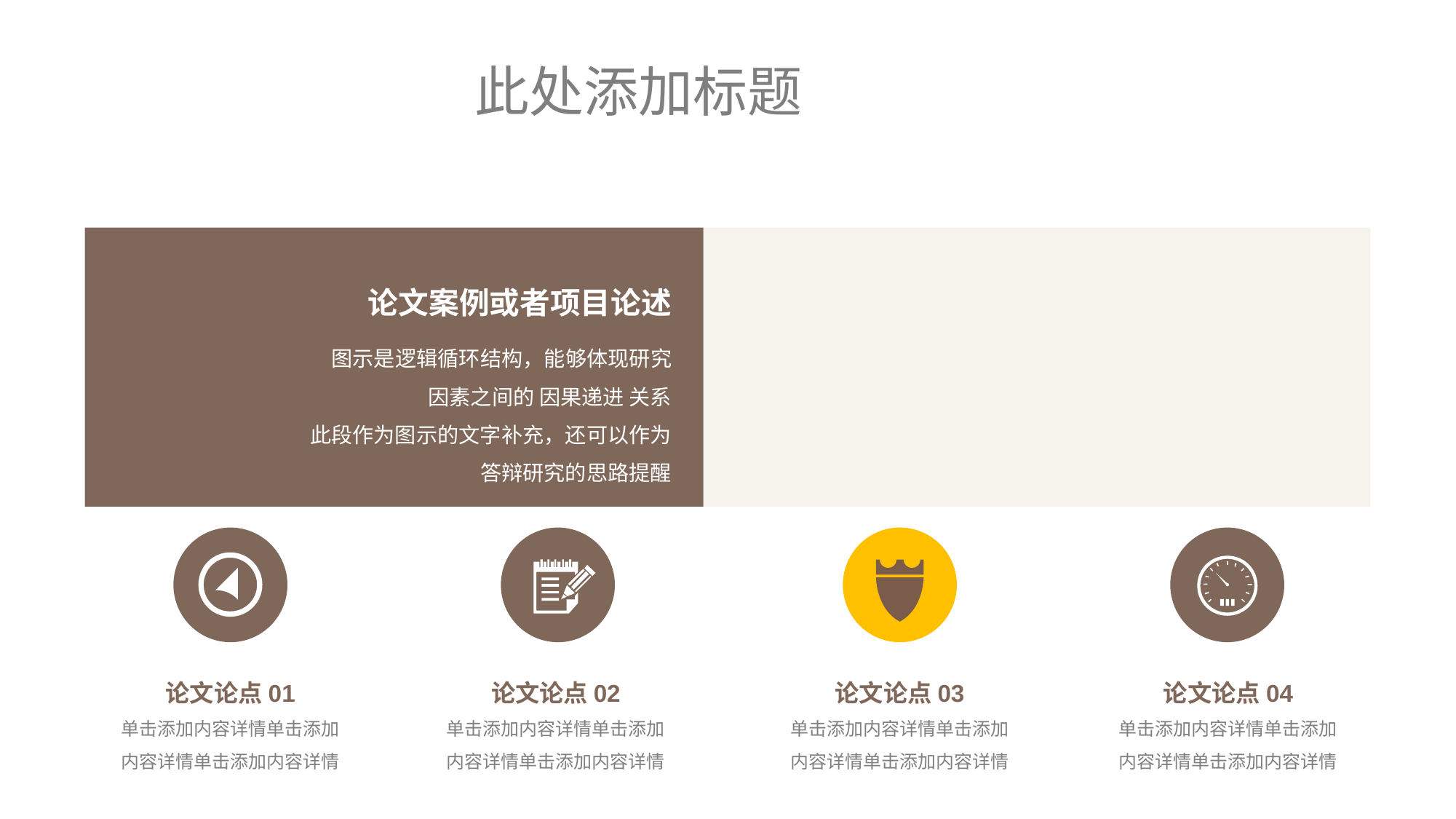

此处添加标题

论文案例或者项目论述
图示是逻辑循环结构，能够体现研究
因素之间的 因果递进 关系
此段作为图示的文字补充，还可以作为
答辩研究的思路提醒

论文论点01
单击添加内容详情单击添加
内容详情单击添加内容详情
论文论点02
单击添加内容详情单击添加
内容详情单击添加内容详情
论文论点03
单击添加内容详情单击添加
内容详情单击添加内容详情
论文论点04
单击添加内容详情单击添加
内容详情单击添加内容详情